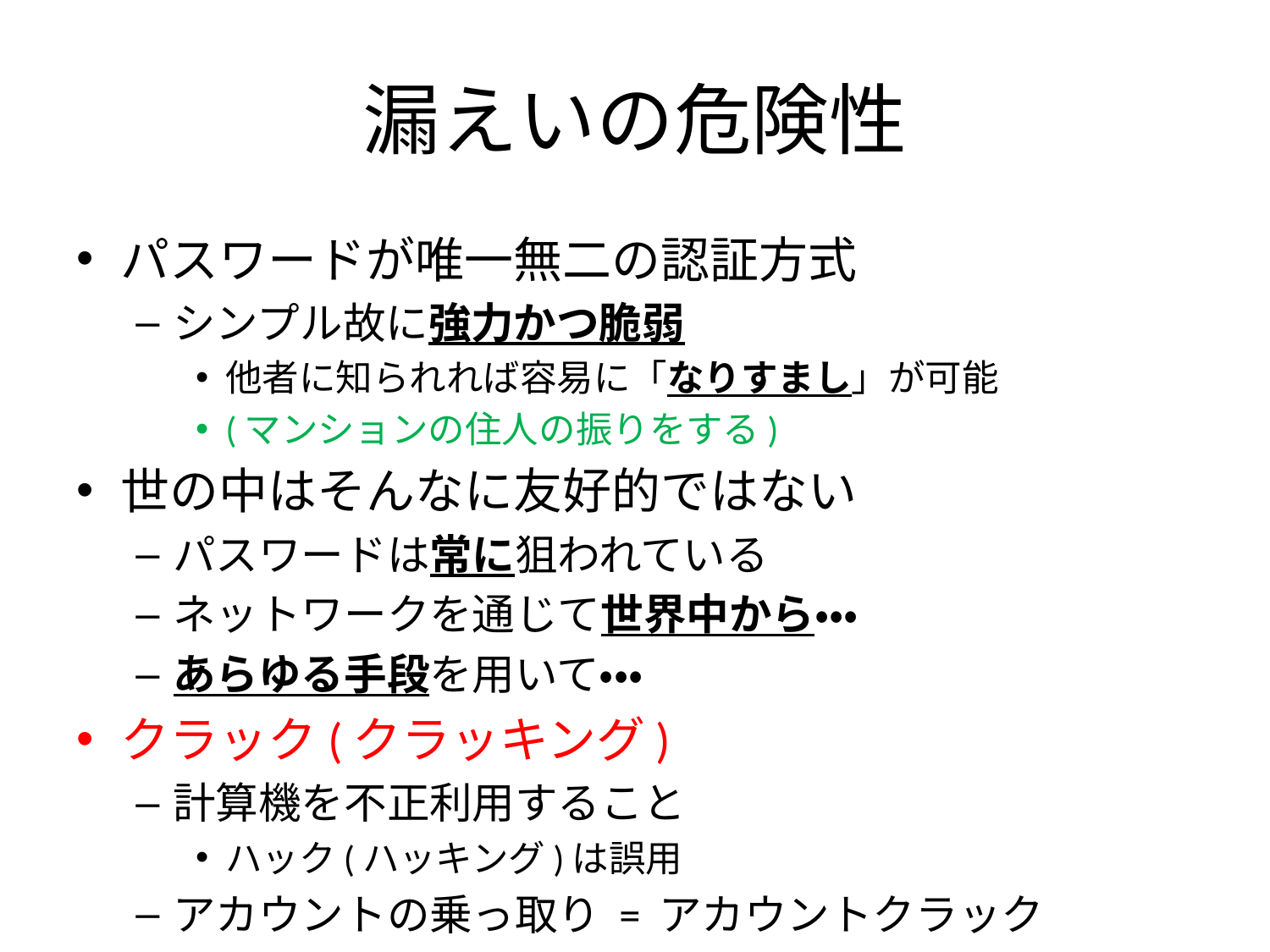

# 漏えいの危険性
パスワードが唯一無二の認証方式
シンプル故に強力かつ脆弱
他者に知られれば容易に「なりすまし」が可能
(マンションの住人の振りをする)
世の中はそんなに友好的ではない
パスワードは常に狙われている
ネットワークを通じて世界中から・・・
あらゆる手段を用いて・・・
クラック(クラッキング)
計算機を不正利用すること
ハック(ハッキング)は誤用
アカウントの乗っ取り = アカウントクラック